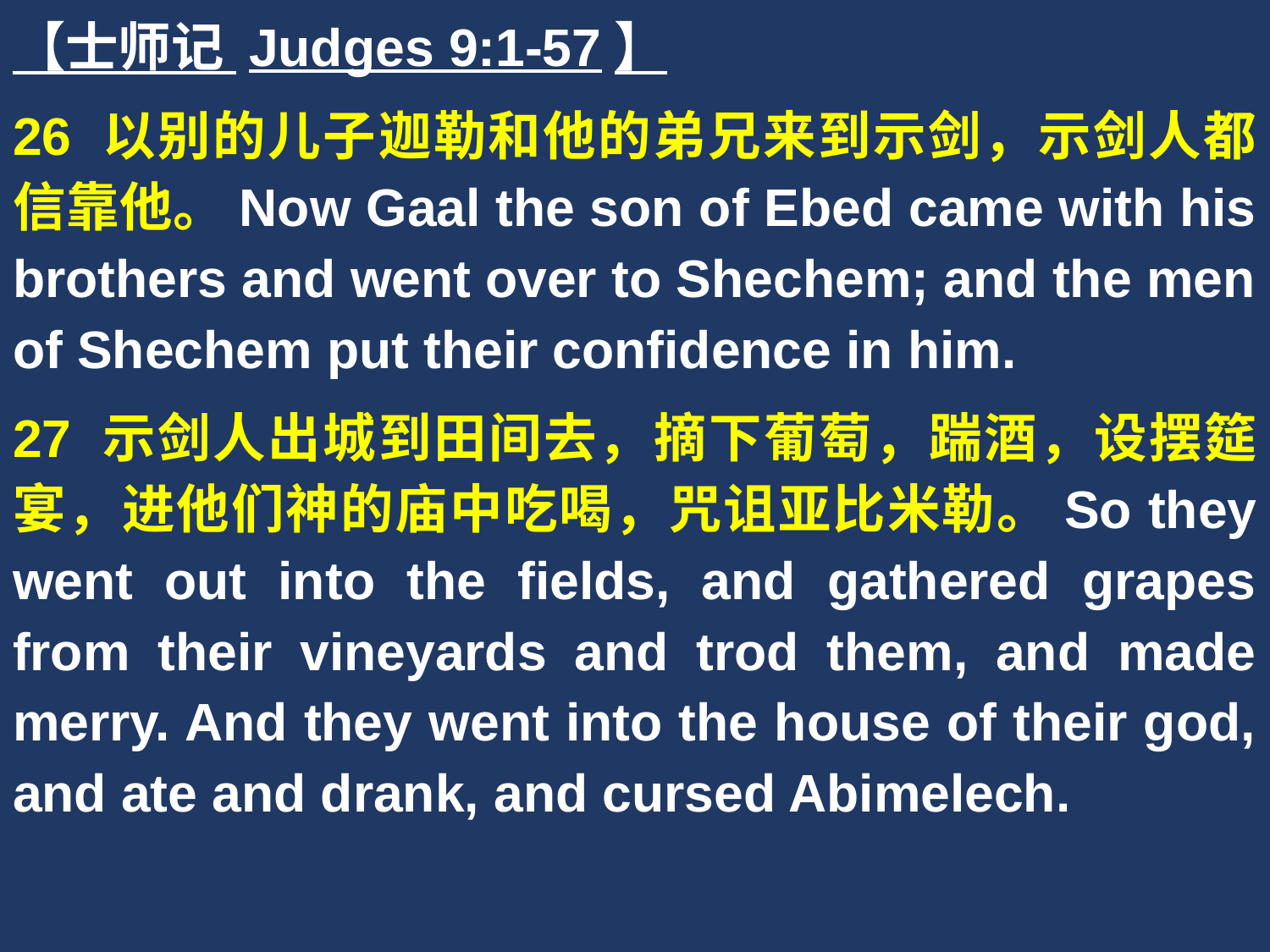

【士师记 Judges 9:1-57】
26 以别的儿子迦勒和他的弟兄来到示剑，示剑人都信靠他。Now Gaal the son of Ebed came with his brothers and went over to Shechem; and the men of Shechem put their confidence in him.
27 示剑人出城到田间去，摘下葡萄，踹酒，设摆筵宴，进他们神的庙中吃喝，咒诅亚比米勒。So they went out into the fields, and gathered grapes from their vineyards and trod them, and made merry. And they went into the house of their god, and ate and drank, and cursed Abimelech.